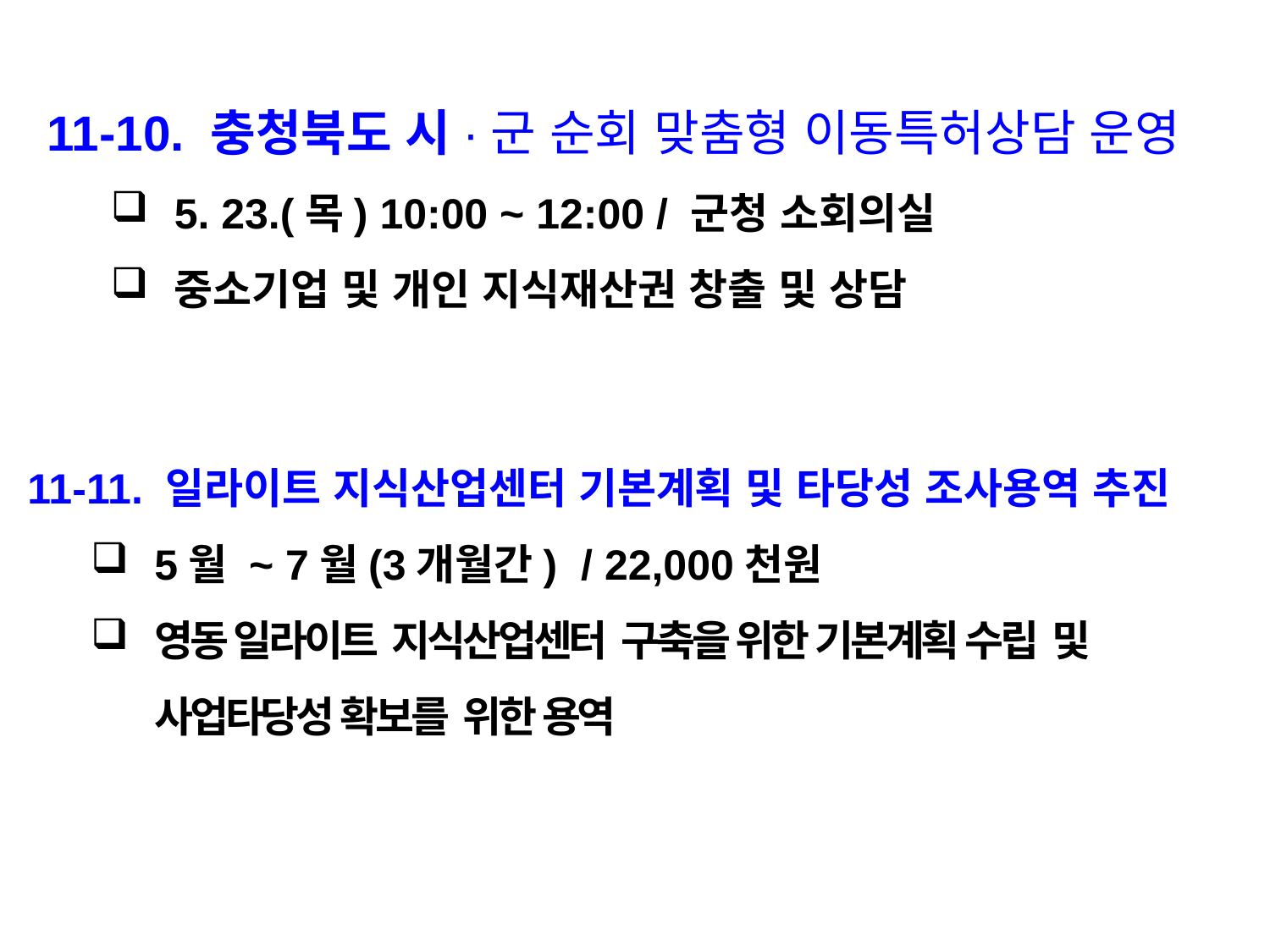

11-10. 충청북도 시·군 순회 맞춤형 이동특허상담 운영
5. 23.(목) 10:00 ~ 12:00 / 군청 소회의실
중소기업 및 개인 지식재산권 창출 및 상담

11-11. 일라이트 지식산업센터 기본계획 및 타당성 조사용역 추진
5월 ~ 7월(3개월간)  / 22,000천원
영동 일라이트  지식산업센터  구축을 위한 기본계획 수립  및
      사업타당성 확보를  위한 용역